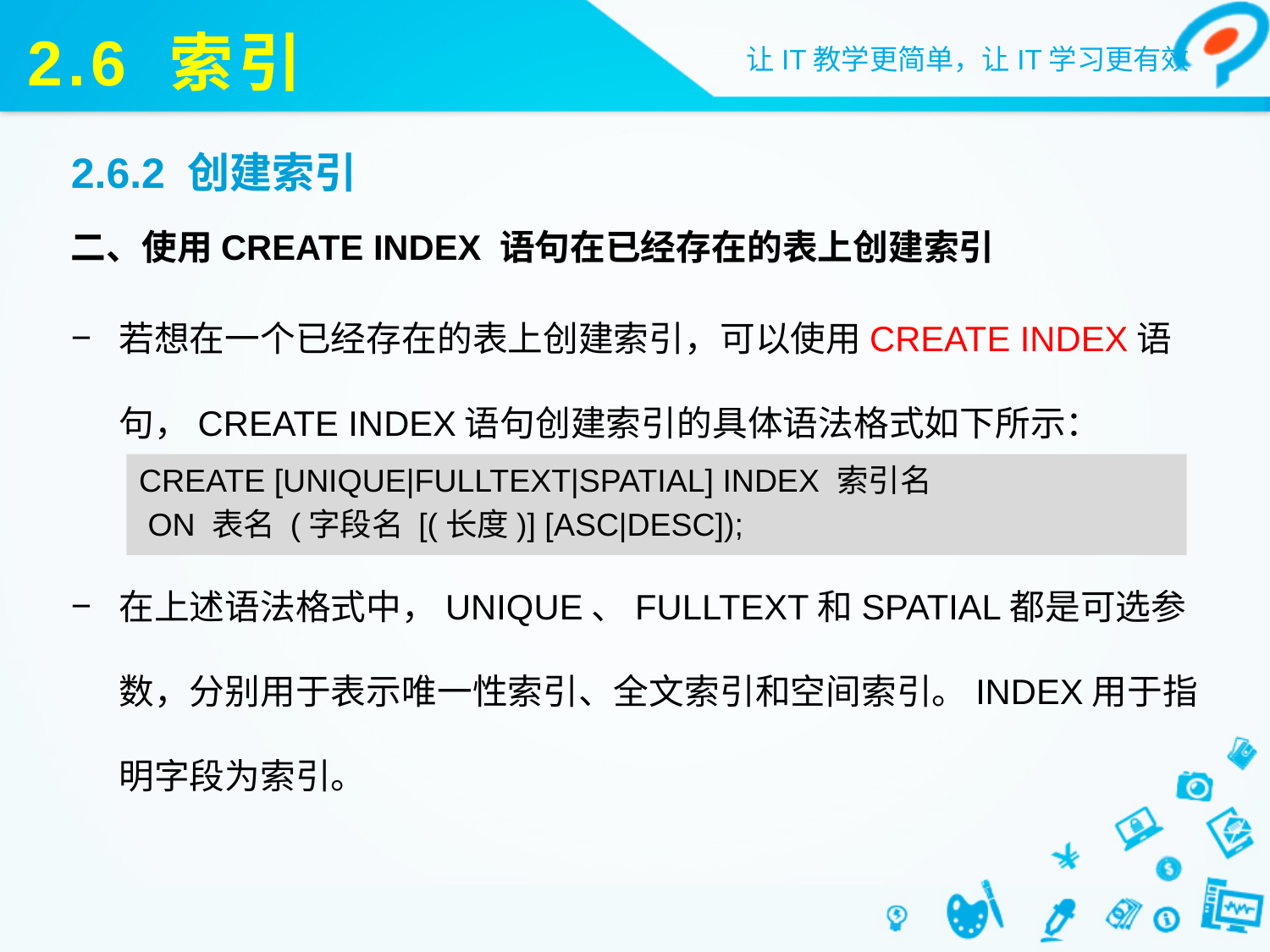

# 2.6 索引
2.6.2 创建索引
二、使用CREATE INDEX 语句在已经存在的表上创建索引
若想在一个已经存在的表上创建索引，可以使用CREATE INDEX语句，CREATE INDEX语句创建索引的具体语法格式如下所示：

在上述语法格式中，UNIQUE、FULLTEXT和SPATIAL都是可选参数，分别用于表示唯一性索引、全文索引和空间索引。INDEX用于指明字段为索引。

CREATE [UNIQUE|FULLTEXT|SPATIAL] INDEX 索引名
 ON 表名 (字段名 [(长度)] [ASC|DESC]);